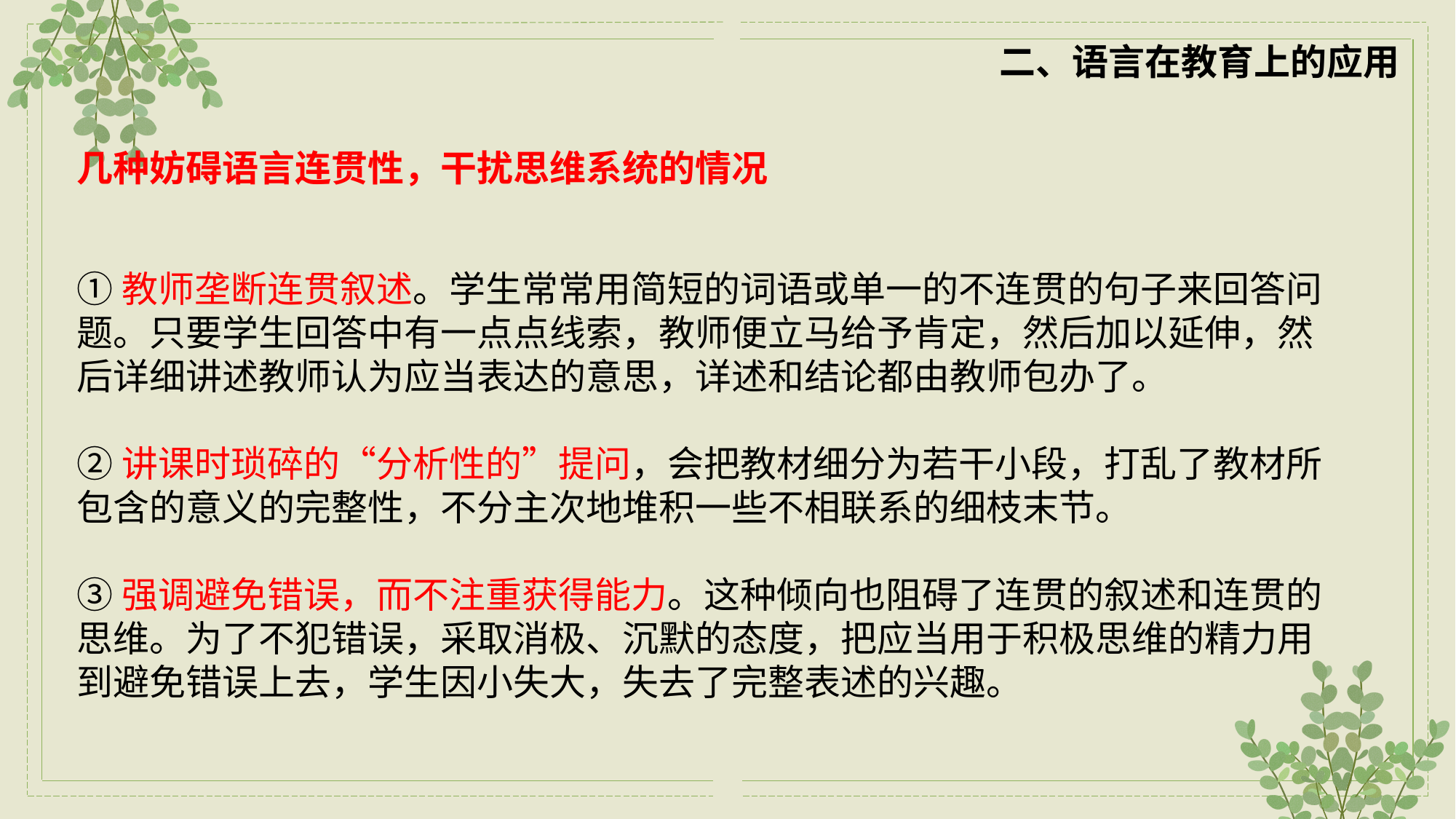

二、语言在教育上的应用
几种妨碍语言连贯性，干扰思维系统的情况
①教师垄断连贯叙述。学生常常用简短的词语或单一的不连贯的句子来回答问题。只要学生回答中有一点点线索，教师便立马给予肯定，然后加以延伸，然后详细讲述教师认为应当表达的意思，详述和结论都由教师包办了。 ②讲课时琐碎的“分析性的”提问，会把教材细分为若干小段，打乱了教材所包含的意义的完整性，不分主次地堆积一些不相联系的细枝末节。
 ③强调避免错误，而不注重获得能力。这种倾向也阻碍了连贯的叙述和连贯的思维。为了不犯错误，采取消极、沉默的态度，把应当用于积极思维的精力用到避免错误上去，学生因小失大，失去了完整表述的兴趣。